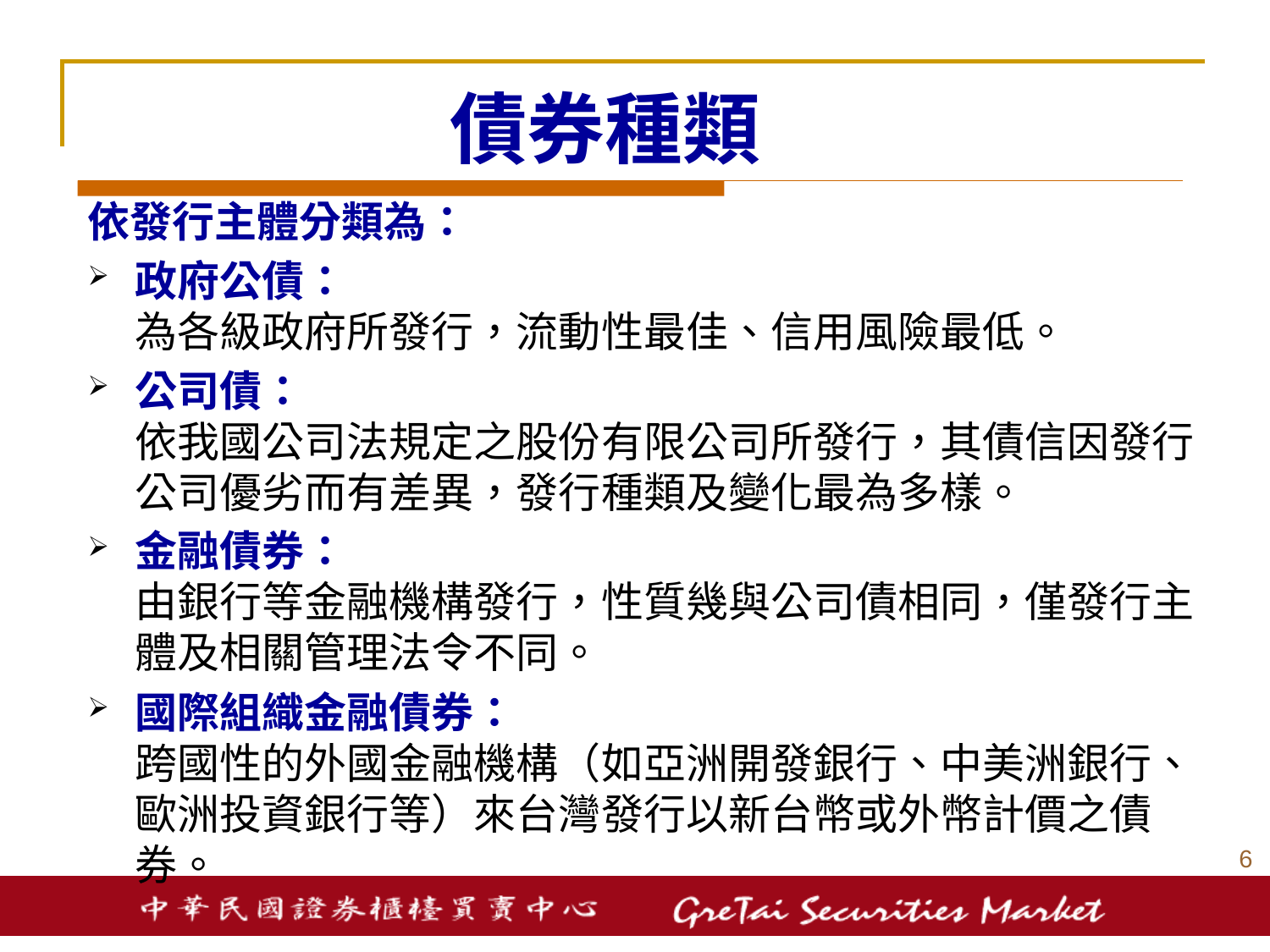

# 債券種類

依發行主體分類為：
政府公債：
	為各級政府所發行，流動性最佳、信用風險最低。
公司債：
	依我國公司法規定之股份有限公司所發行，其債信因發行公司優劣而有差異，發行種類及變化最為多樣。
金融債券：
	由銀行等金融機構發行，性質幾與公司債相同，僅發行主體及相關管理法令不同。
國際組織金融債券：
	跨國性的外國金融機構（如亞洲開發銀行、中美洲銀行、歐洲投資銀行等）來台灣發行以新台幣或外幣計價之債券。

6